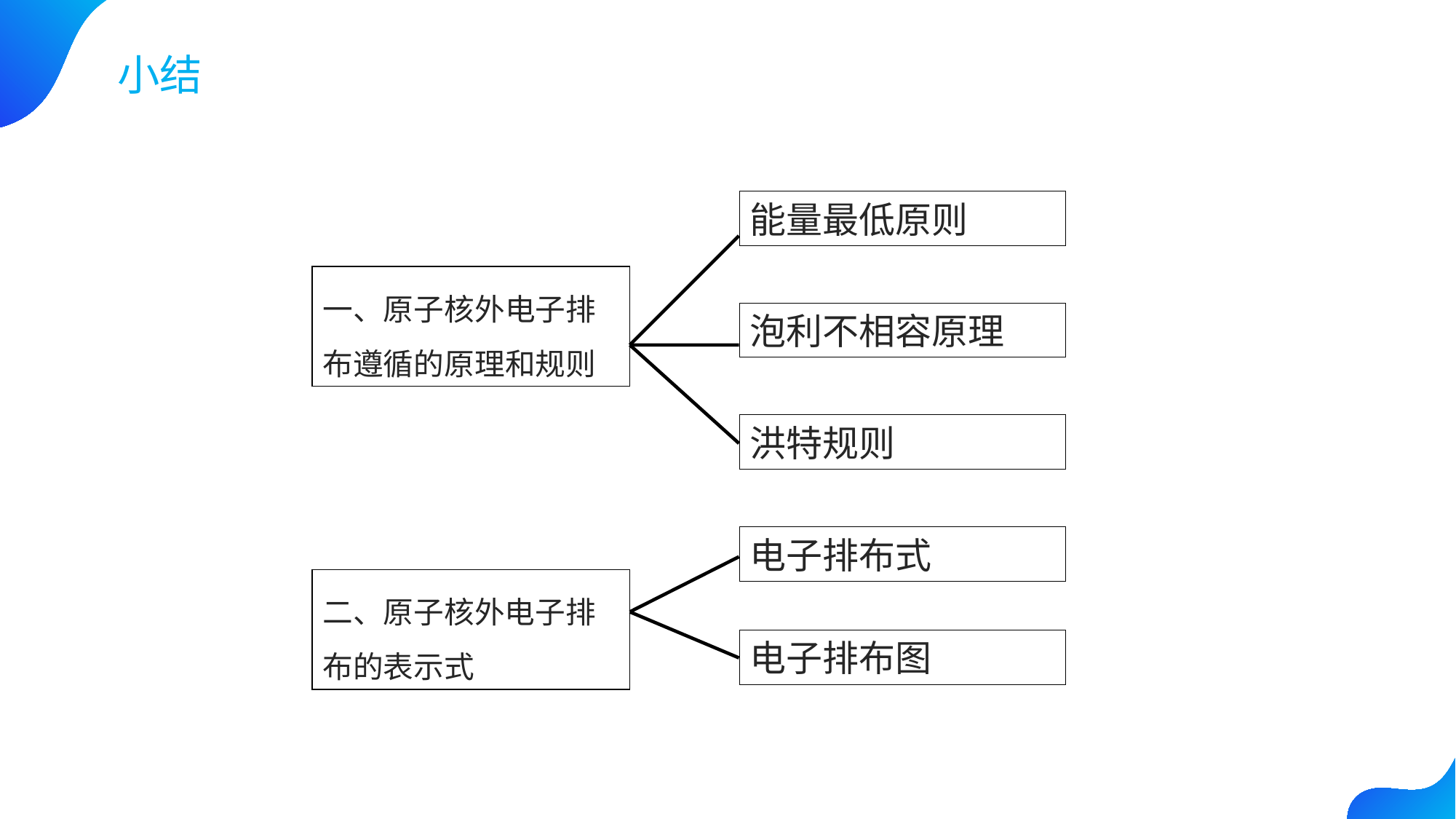

小结
能量最低原则

一、原子核外电子排布遵循的原理和规则
泡利不相容原理

洪特规则
电子排布式

二、原子核外电子排布的表示式

电子排布图